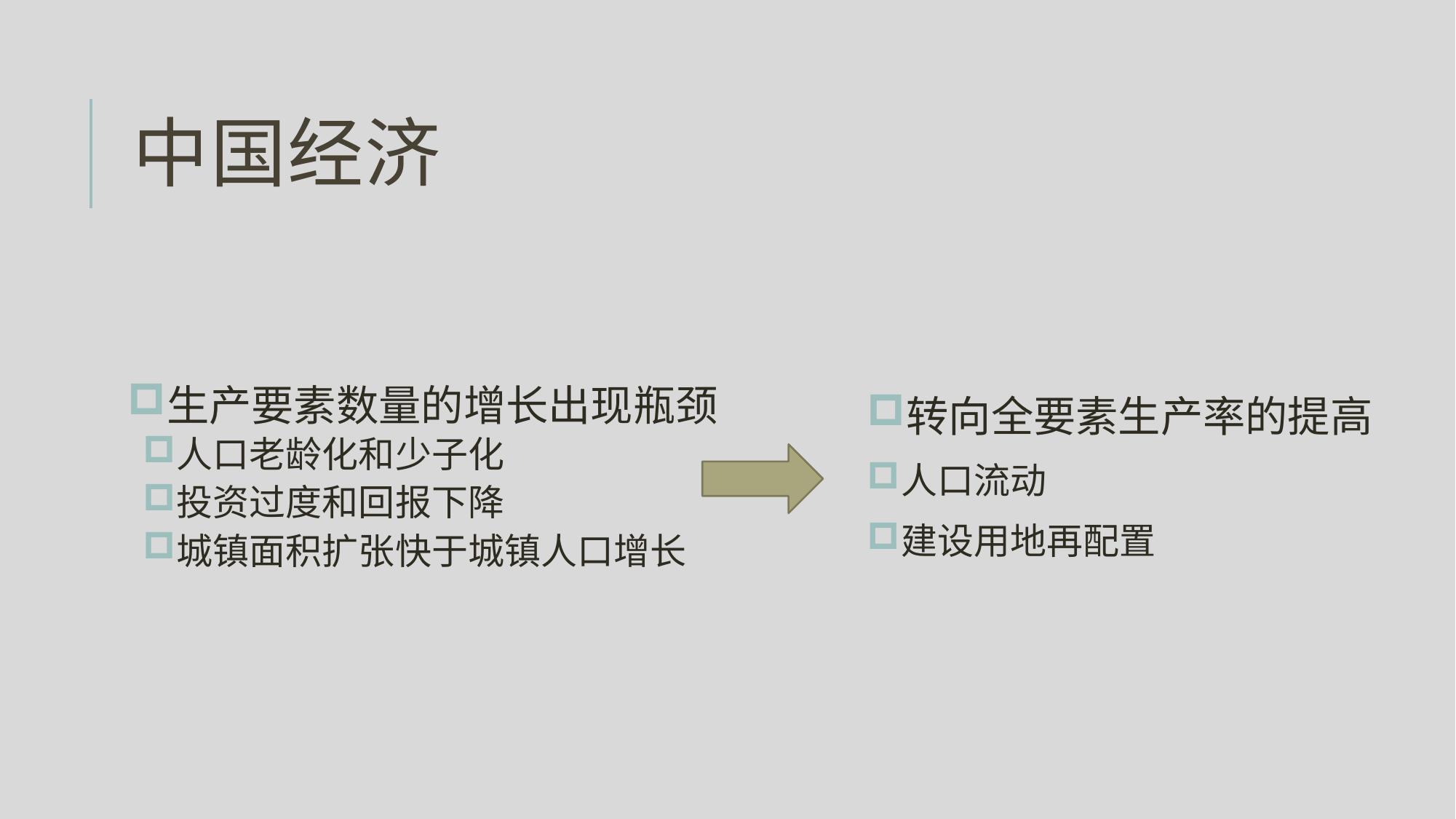

# 中国经济
转向全要素生产率的提高
人口流动
建设用地再配置

生产要素数量的增长出现瓶颈
人口老龄化和少子化
投资过度和回报下降
城镇面积扩张快于城镇人口增长